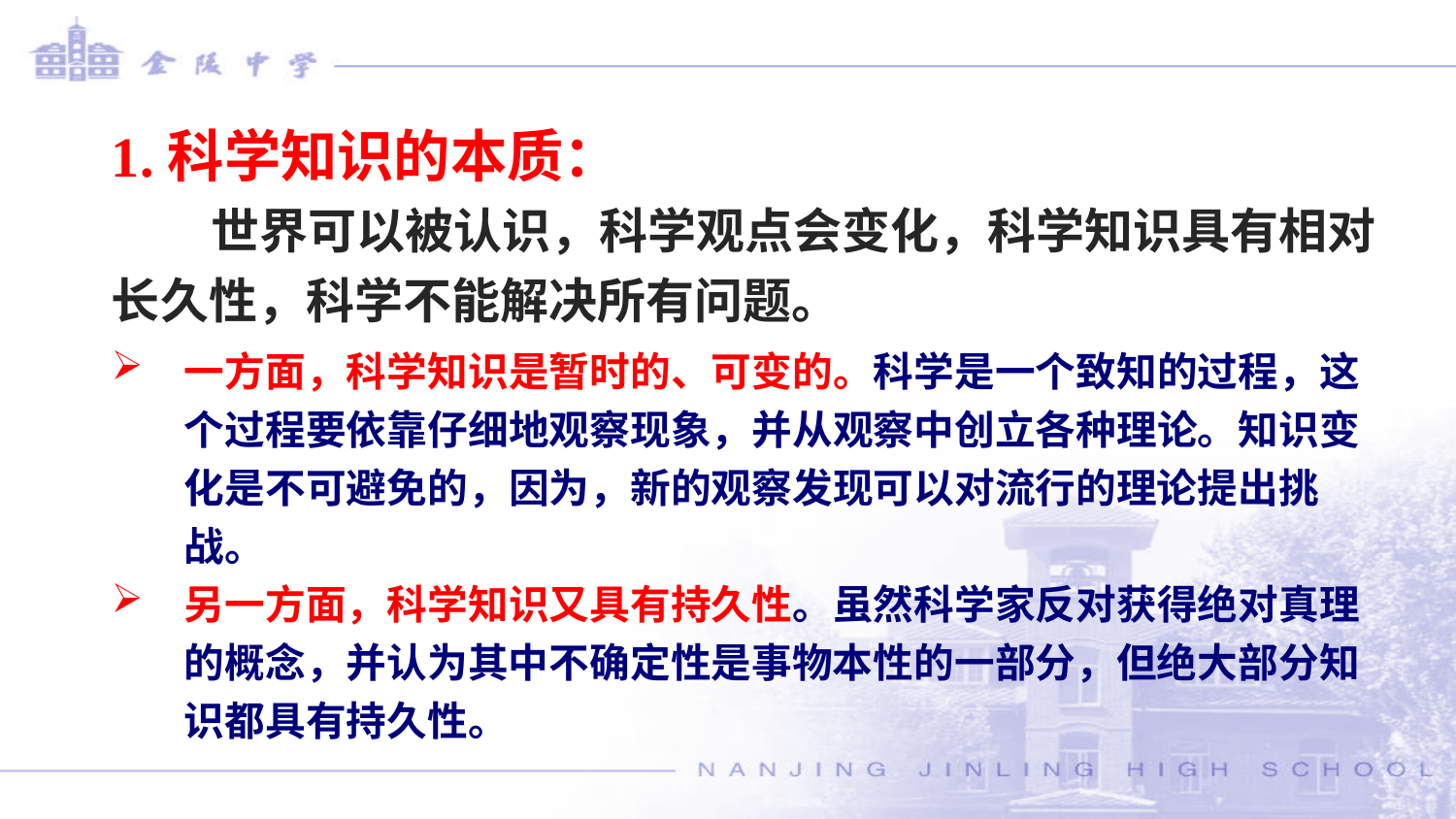

1.科学知识的本质：
        世界可以被认识，科学观点会变化，科学知识具有相对长久性，科学不能解决所有问题。
一方面，科学知识是暂时的、可变的。科学是一个致知的过程，这个过程要依靠仔细地观察现象，并从观察中创立各种理论。知识变化是不可避免的，因为，新的观察发现可以对流行的理论提出挑战。
另一方面，科学知识又具有持久性。虽然科学家反对获得绝对真理的概念，并认为其中不确定性是事物本性的一部分，但绝大部分知识都具有持久性。